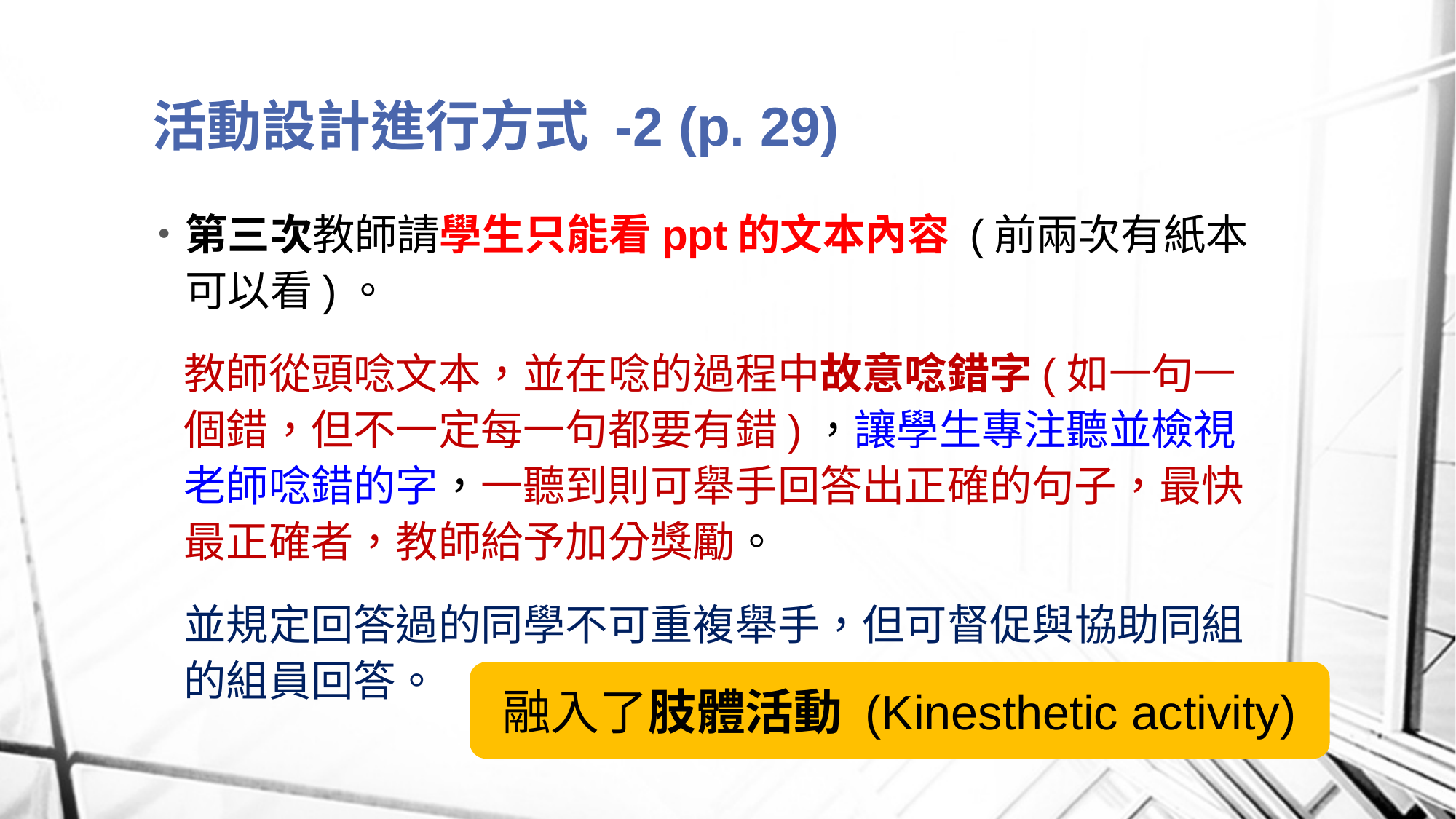

# 活動設計進行方式 -2 (p. 29)
第三次教師請學生只能看ppt的文本內容 (前兩次有紙本可以看)。
教師從頭唸文本，並在唸的過程中故意唸錯字(如一句一個錯，但不一定每一句都要有錯)，讓學生專注聽並檢視老師唸錯的字，一聽到則可舉手回答出正確的句子，最快最正確者，教師給予加分獎勵。
並規定回答過的同學不可重複舉手，但可督促與協助同組的組員回答。
融入了肢體活動 (Kinesthetic activity)